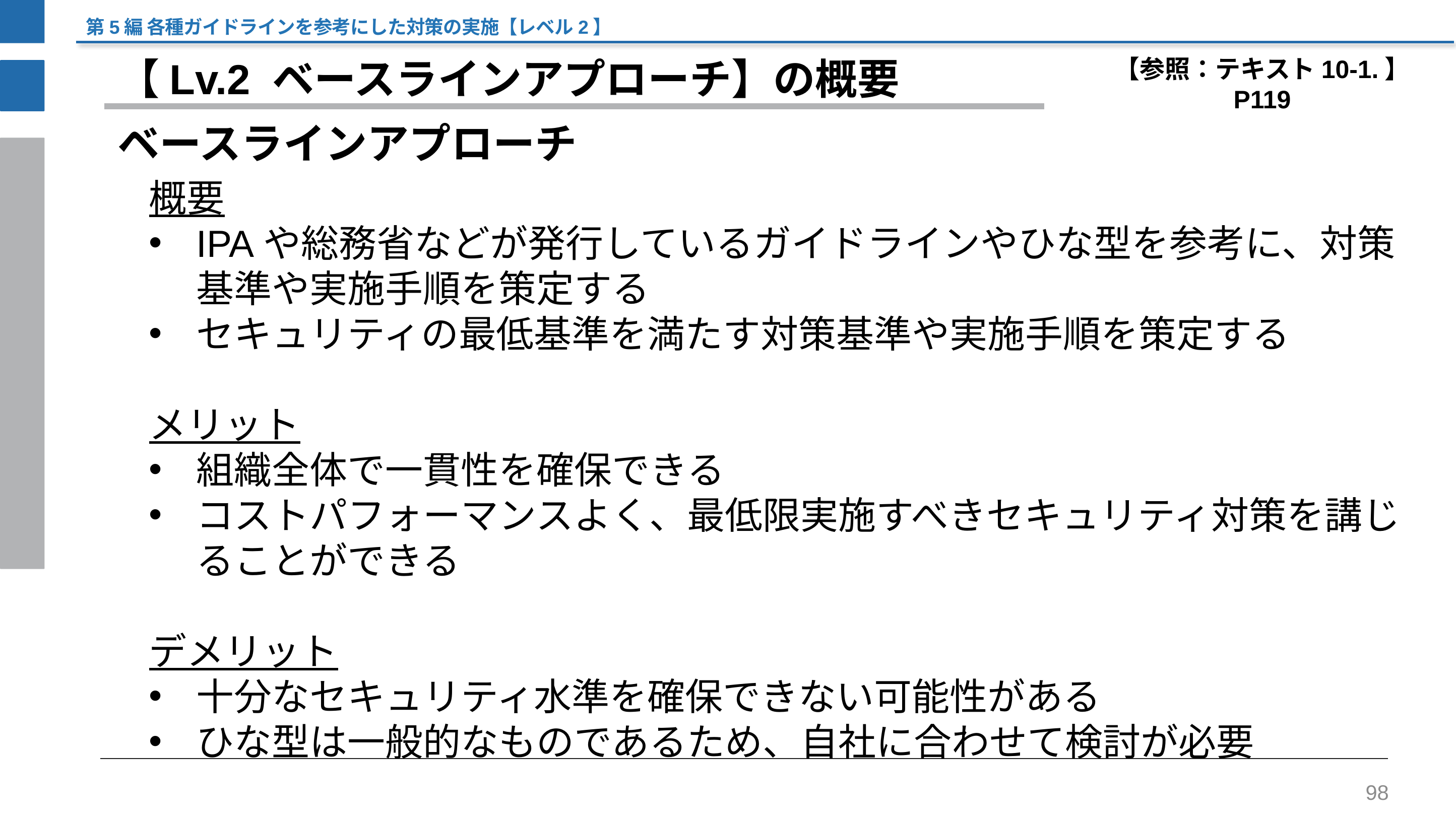

第5編 各種ガイドラインを参考にした対策の実施【レベル2】
【参照：テキスト10-1.】
P119
【Lv.2 ベースラインアプローチ】の概要
ベースラインアプローチ
概要
IPAや総務省などが発行しているガイドラインやひな型を参考に、対策基準や実施手順を策定する
セキュリティの最低基準を満たす対策基準や実施手順を策定する

メリット
組織全体で一貫性を確保できる
コストパフォーマンスよく、最低限実施すべきセキュリティ対策を講じることができる

デメリット
十分なセキュリティ水準を確保できない可能性がある
ひな型は一般的なものであるため、自社に合わせて検討が必要

98